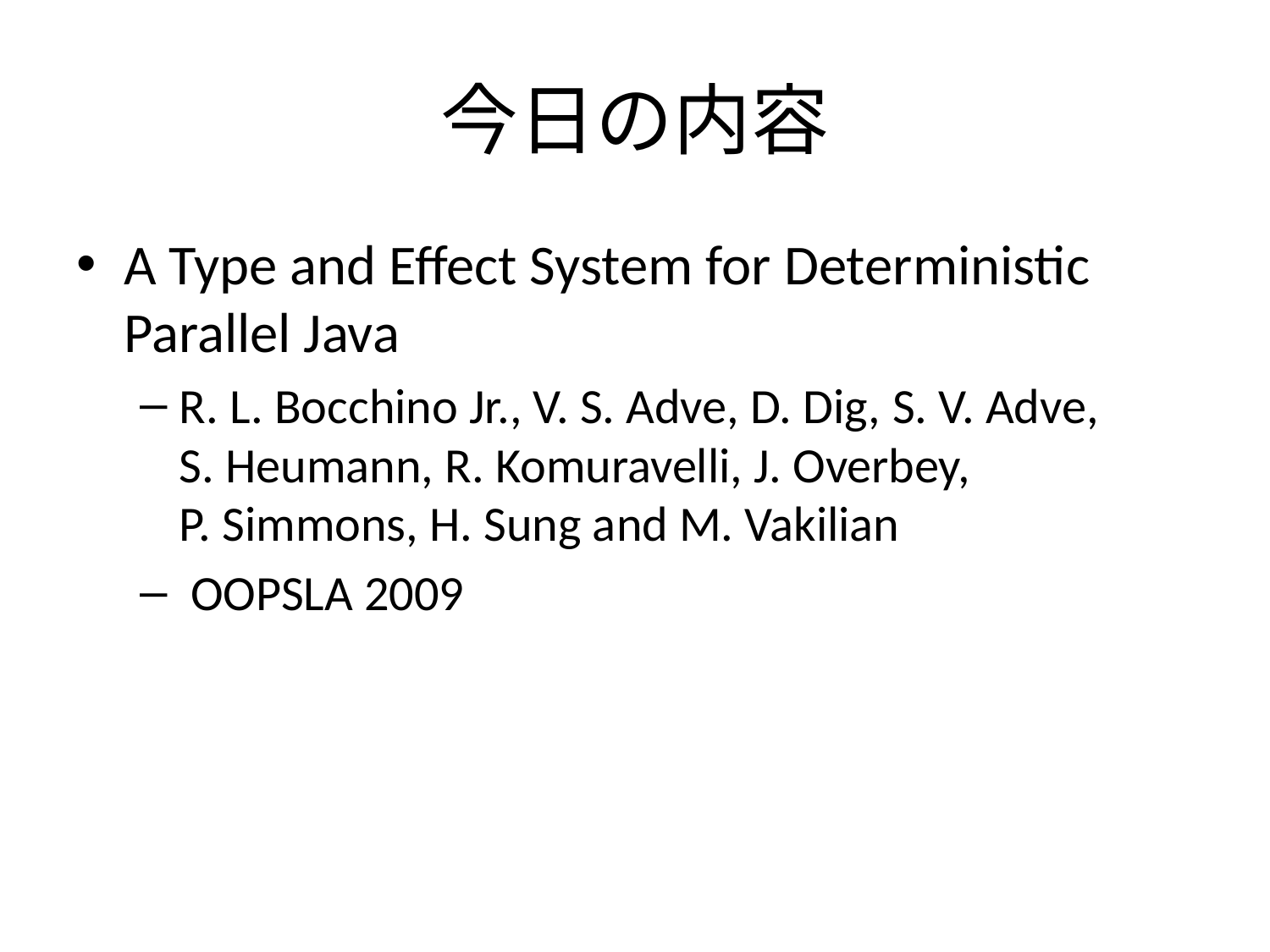

# 今日の内容
A Type and Effect System for Deterministic Parallel Java
R. L. Bocchino Jr., V. S. Adve, D. Dig, S. V. Adve,
S. Heumann, R. Komuravelli, J. Overbey,
P. Simmons, H. Sung and M. Vakilian
 OOPSLA 2009